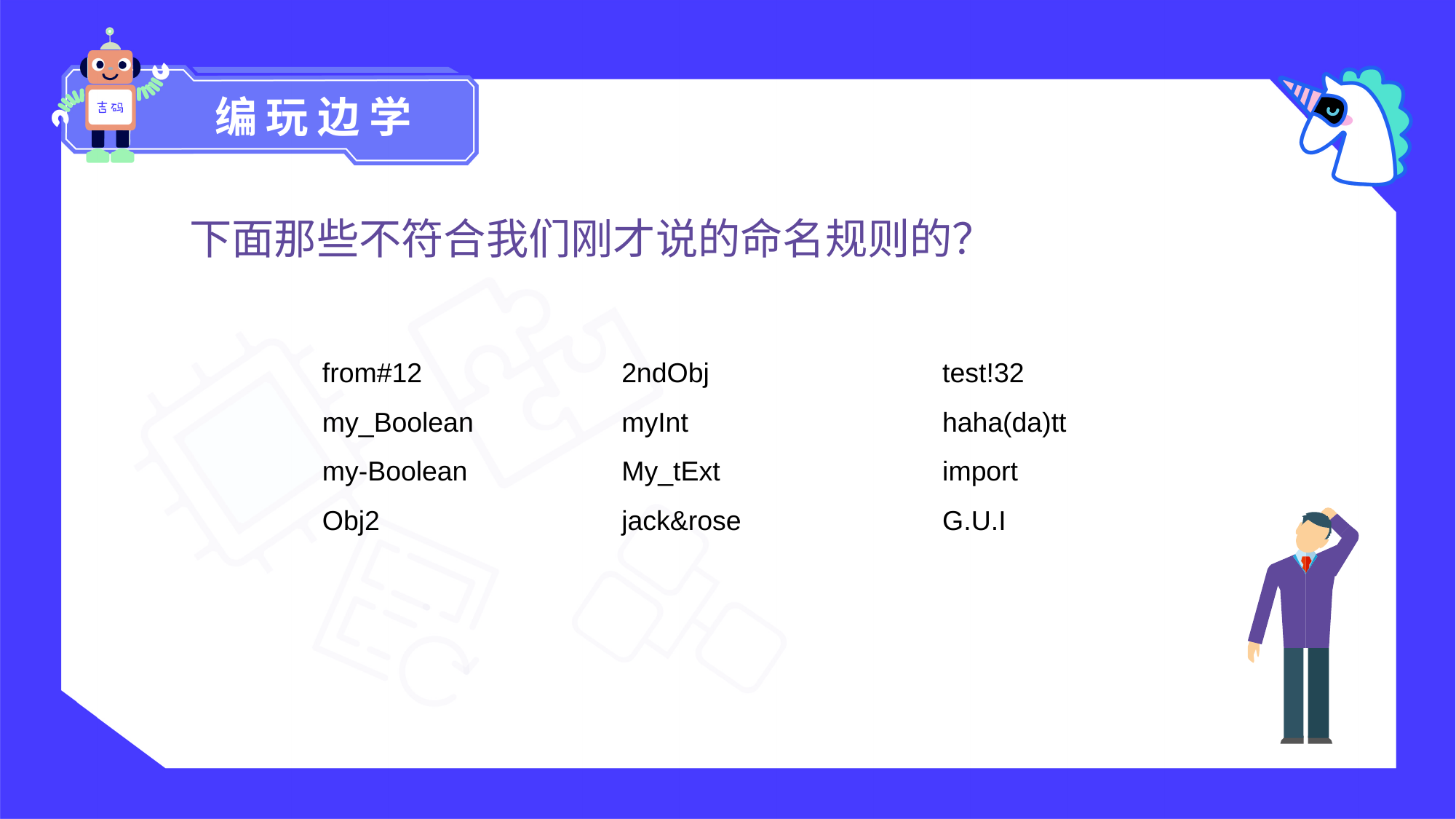

编玩边学
下面那些不符合我们刚才说的命名规则的？
from#12
my_Boolean
my-Boolean
Obj2
2ndObj
myInt
My_tExt jack&rose

test!32
haha(da)tt
import
G.U.I